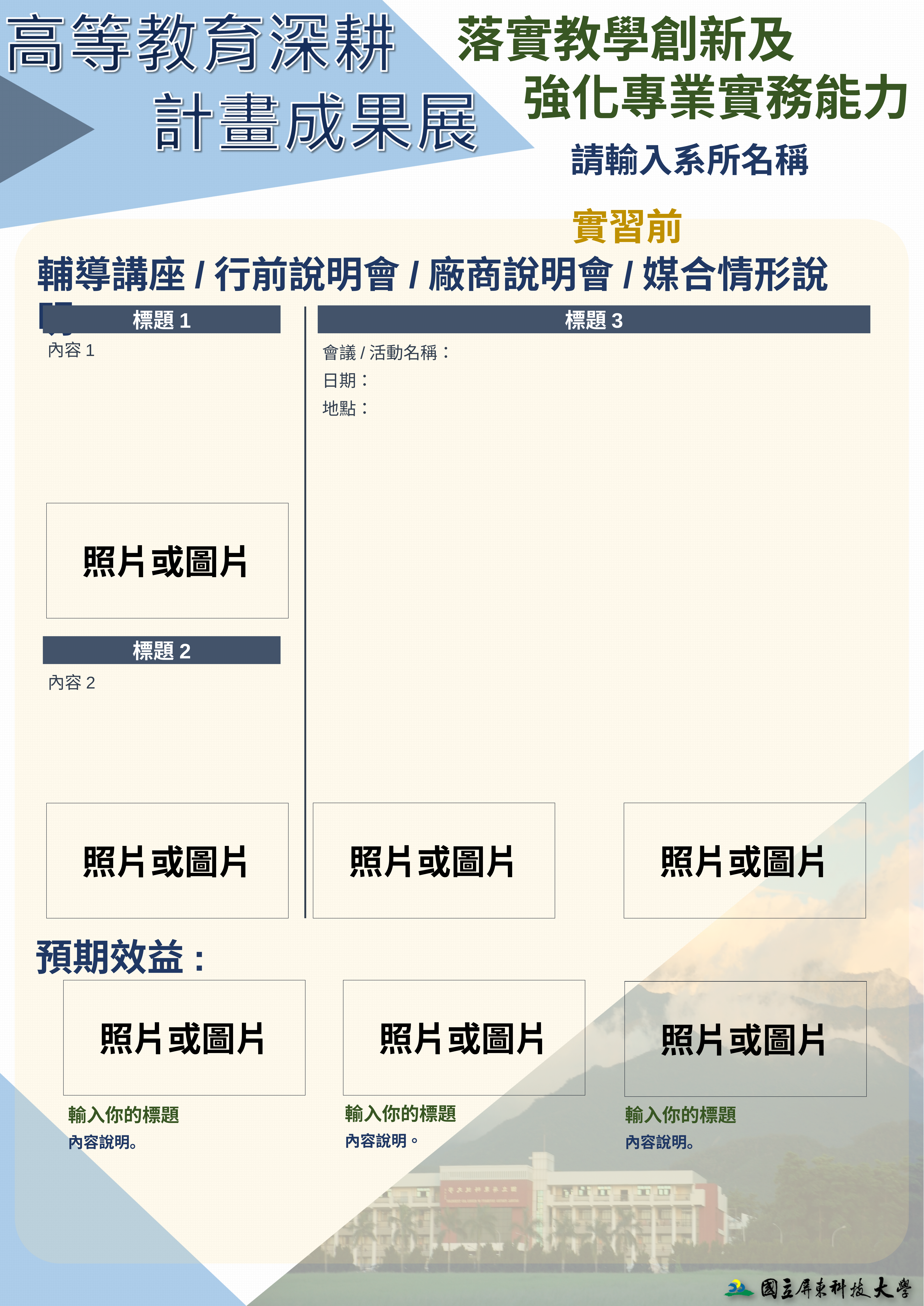

落實教學創新及
     強化專業實務能力
請輸入系所名稱
實習前
輔導講座/行前說明會/廠商說明會/媒合情形說明:
標題1
標題3
內容1
會議/活動名稱：
日期：
地點：
照片或圖片
標題2
內容2
照片或圖片
照片或圖片
照片或圖片
預期效益:
照片或圖片
照片或圖片
照片或圖片
輸入你的標題
內容說明。
輸入你的標題
內容說明。
輸入你的標題
內容說明。